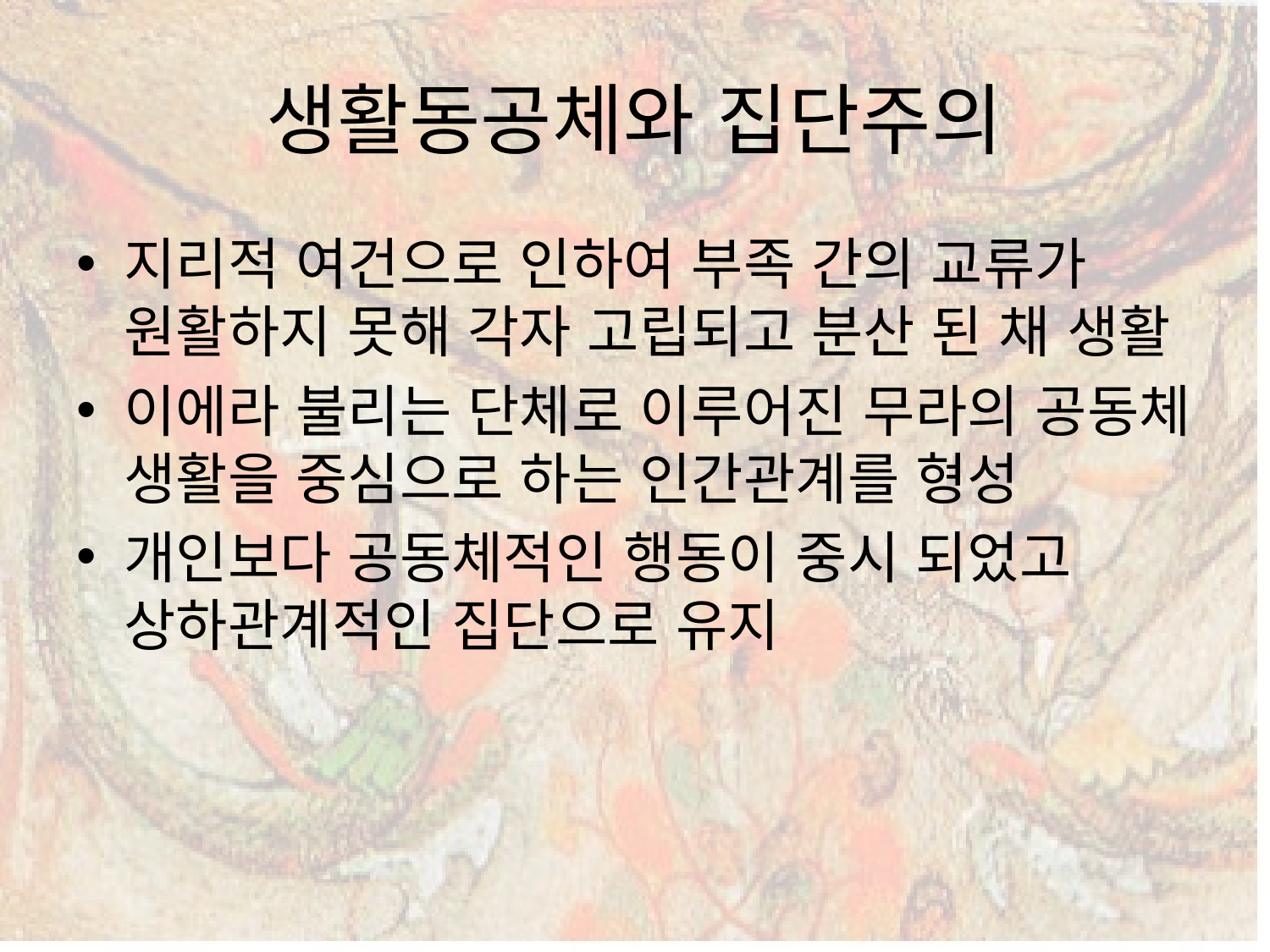

# 생활동공체와 집단주의
지리적 여건으로 인하여 부족 간의 교류가 원활하지 못해 각자 고립되고 분산 된 채 생활
이에라 불리는 단체로 이루어진 무라의 공동체 생활을 중심으로 하는 인간관계를 형성
개인보다 공동체적인 행동이 중시 되었고 상하관계적인 집단으로 유지